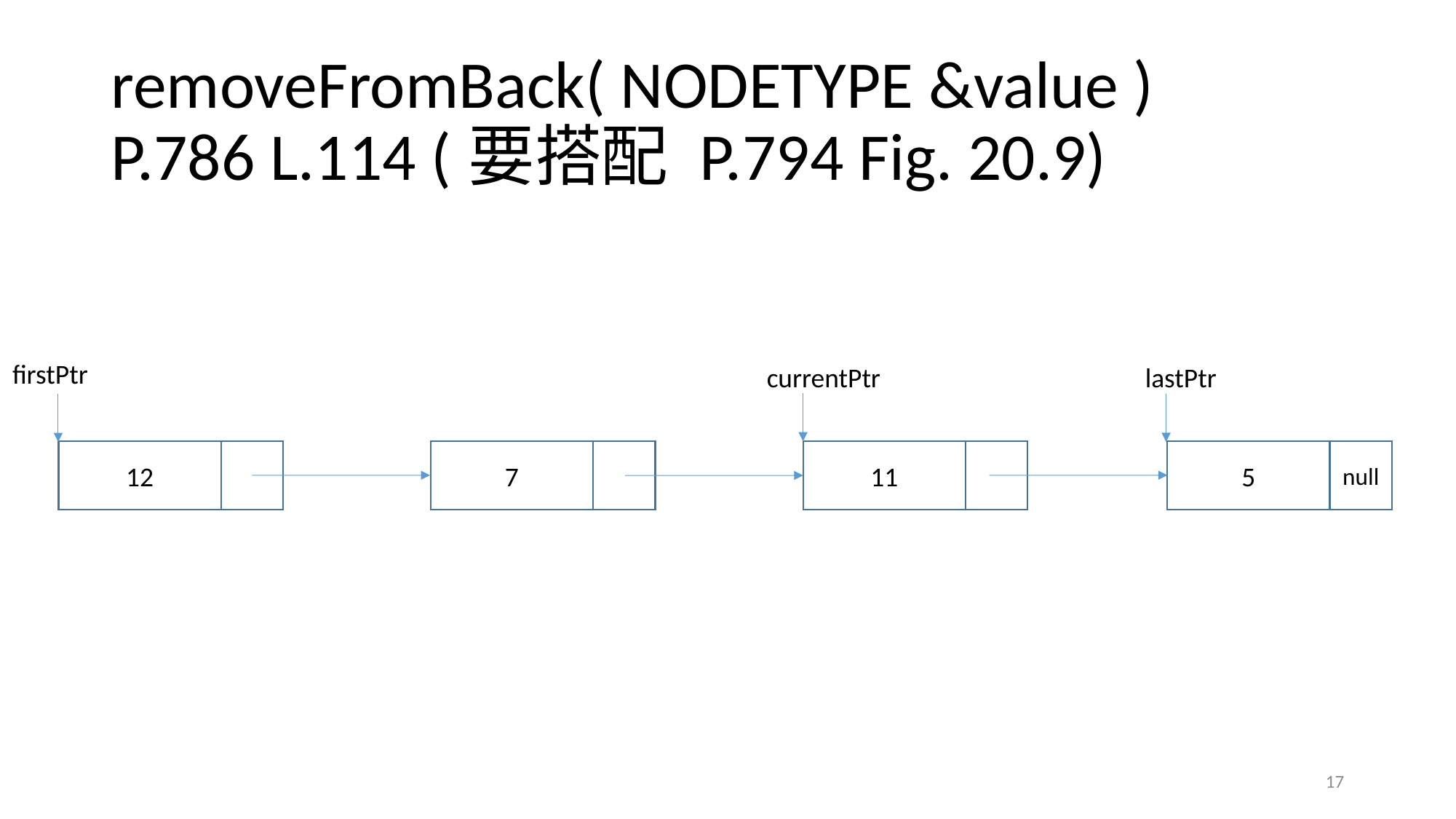

# removeFromBack( NODETYPE &value ) P.786 L.114 (要搭配 P.794 Fig. 20.9)
firstPtr
currentPtr
lastPtr
12

7

11

5
null
17